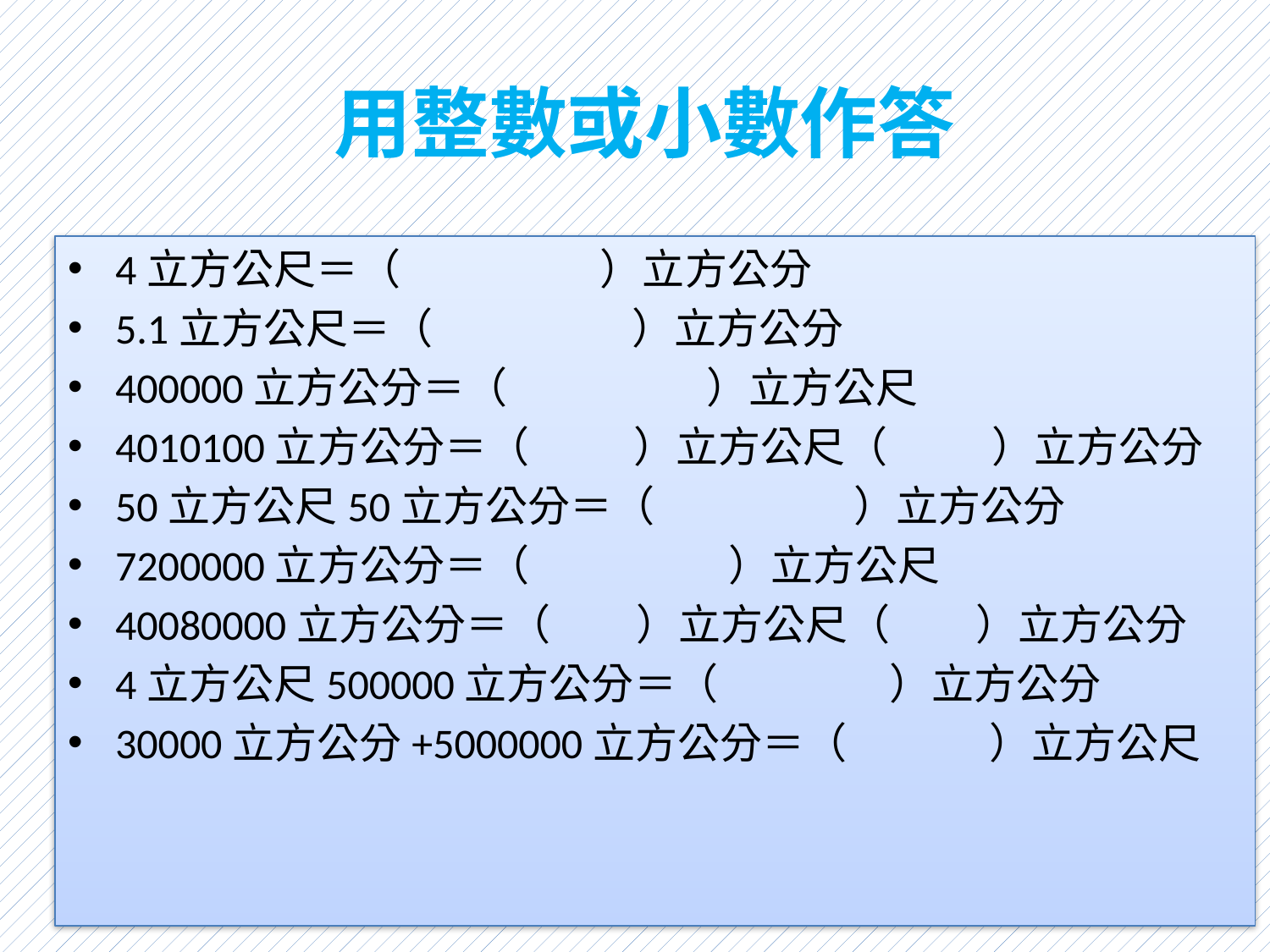

# 用整數或小數作答
4立方公尺＝（                     ）立方公分
5.1立方公尺＝（                     ）立方公分
400000立方公分＝（                     ）立方公尺
4010100立方公分＝（           ）立方公尺（           ）立方公分
50立方公尺50立方公分＝（                     ）立方公分
7200000立方公分＝（                     ）立方公尺
40080000立方公分＝（         ）立方公尺（         ）立方公分
4立方公尺500000立方公分＝（                  ）立方公分
30000立方公分+5000000立方公分＝（               ）立方公尺